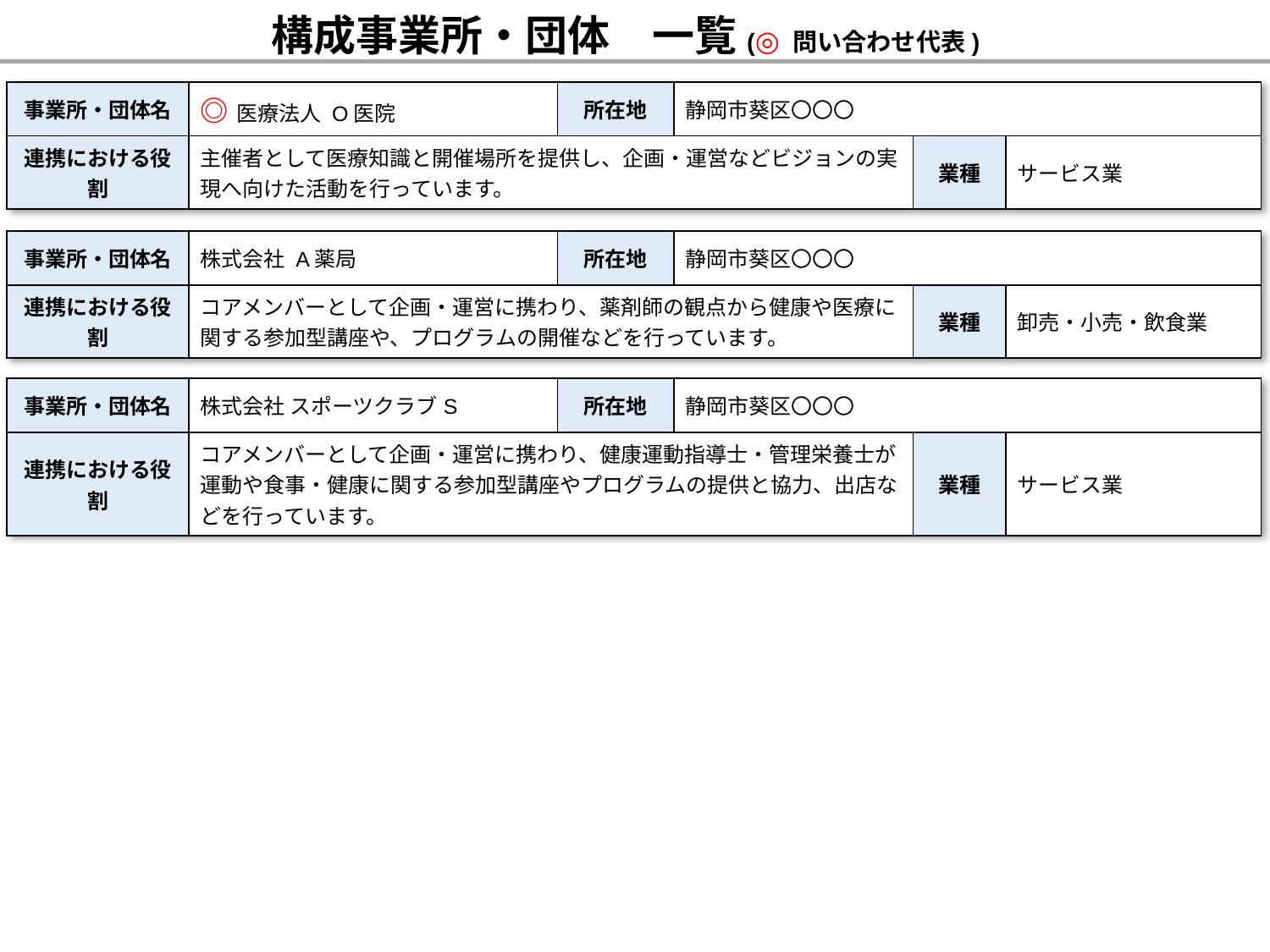

構成事業所・団体　一覧(◎ 問い合わせ代表)
業種は下記「業種一覧」より選択し、
入力してください。
問い合わせ代表の事業所若しくは団体名の先頭に◎を付けてください。
| 事業所・団体名 | ◎医療法人 О医院 | 所在地 | 静岡市葵区〇〇〇 |  |  |
| --- | --- | --- | --- | --- | --- |
| 連携における役割 | 主催者として医療知識と開催場所を提供し、企画・運営などビジョンの実現へ向けた活動を行っています。 |  |  | 業種 | サービス業 |
【業種一覧】
１．農業
２．林業
３．漁業
４．鉱業
５．建設業
７．電気・ガス
８．運輸・通信業
９．卸売・小売・飲食業
10．金融・保険業
11．不動産業
12．サービス業
13．行政機関
14．団体
15．教育機関
６．製造業
事業所・団体名、所在地、連携における役割につきましては、事例集に掲載される可能性がありますので、予めご了承ください。
| 事業所・団体名 | 株式会社 A薬局 | 所在地 | 静岡市葵区〇〇〇 |  |  |
| --- | --- | --- | --- | --- | --- |
| 連携における役割 | コアメンバーとして企画・運営に携わり、薬剤師の観点から健康や医療に関する参加型講座や、プログラムの開催などを行っています。 |  |  | 業種 | 卸売・小売・飲食業 |
| 事業所・団体名 | 株式会社 スポーツクラブS | 所在地 | 静岡市葵区〇〇〇 |  |  |
| --- | --- | --- | --- | --- | --- |
| 連携における役割 | コアメンバーとして企画・運営に携わり、健康運動指導士・管理栄養士が運動や食事・健康に関する参加型講座やプログラムの提供と協力、出店などを行っています。 |  |  | 業種 | サービス業 |